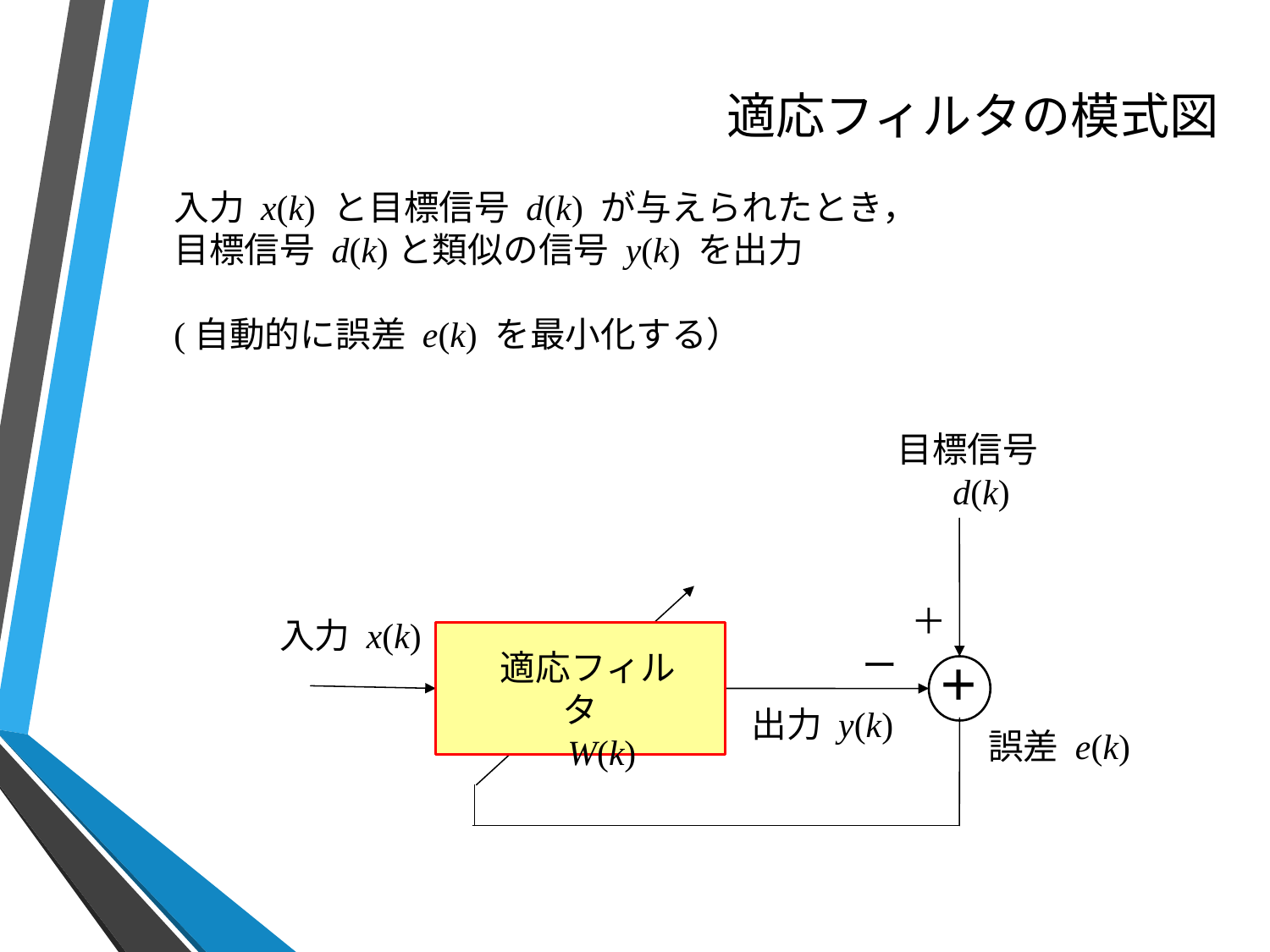

# 適応フィルタの模式図
入力 x(k) と目標信号 d(k) が与えられたとき，
目標信号 d(k)と類似の信号 y(k) を出力

(自動的に誤差 e(k) を最小化する）
 目標信号
　d(k)
 ＋
 入力 x(k)

 ー
 適応フィルタ
　W(k)
＋
 出力 y(k)
 誤差 e(k)